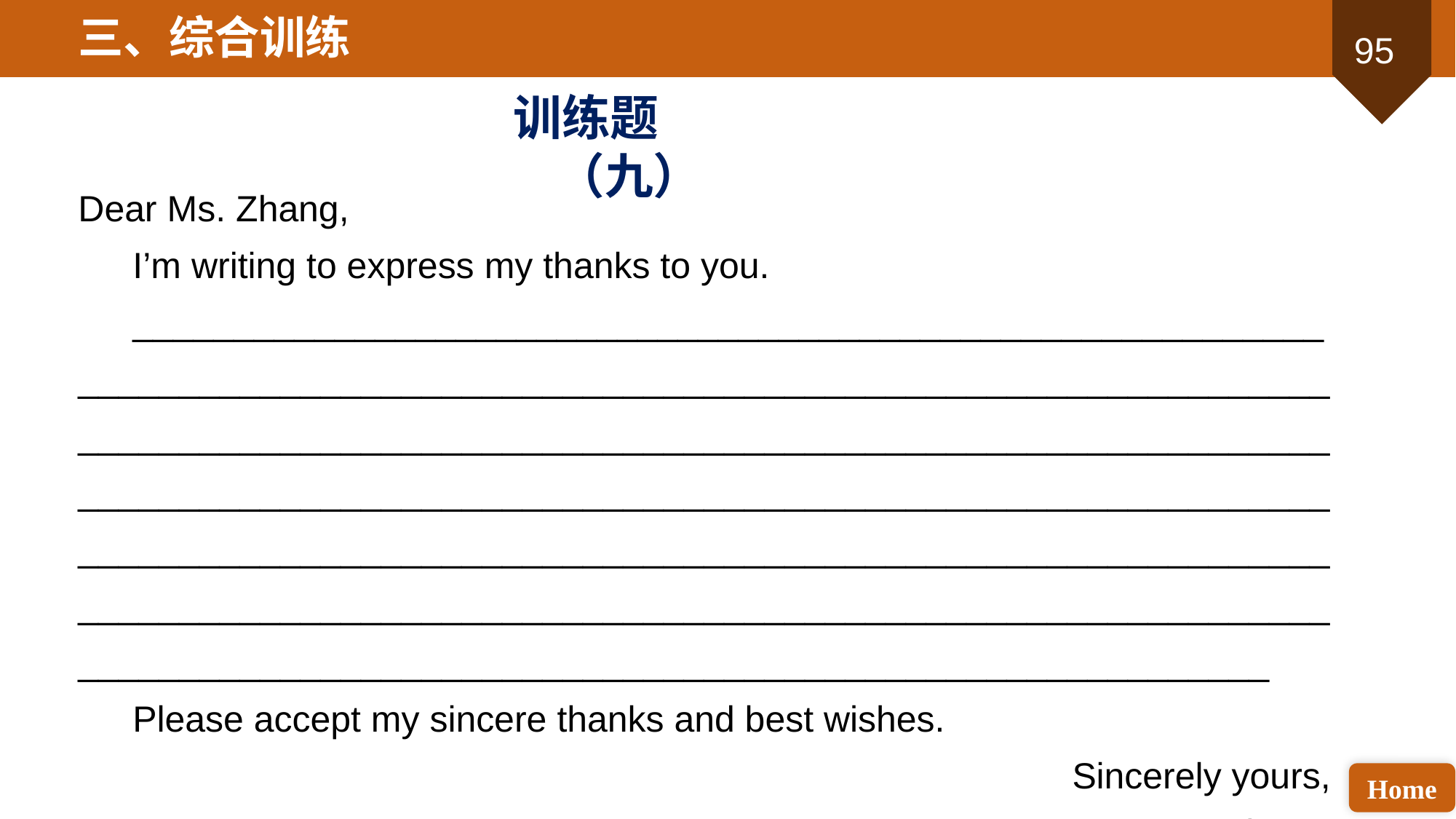

三、综合训练
训练题（九）
Dear Ms. Zhang,
I’m writing to express my thanks to you.
____________________________________________________________________________________________________________________________________________________________________________________________________________________________________________________________________________________________________________________________________________________________________________________________________________________________________________
Please accept my sincere thanks and best wishes.
Sincerely yours,
Li Hua